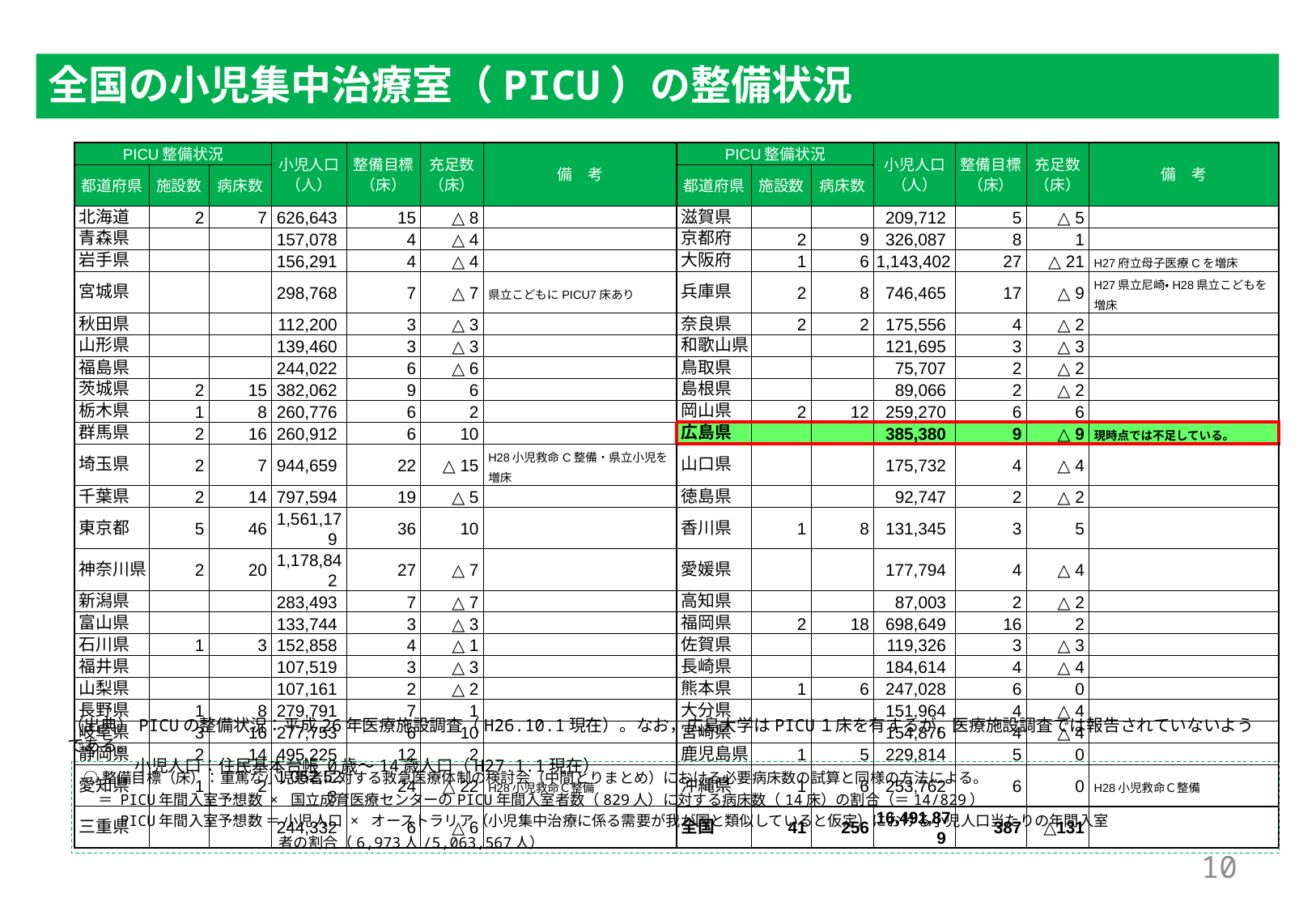

# 全国の小児集中治療室（PICU）の整備状況
| PICU整備状況 |  |  | 小児人口 （人） | 整備目標 （床） | 充足数 （床） | 備　考 | PICU整備状況 |  |  | 小児人口 （人） | 整備目標 （床） | 充足数 （床） | 備　考 |
| --- | --- | --- | --- | --- | --- | --- | --- | --- | --- | --- | --- | --- | --- |
| 都道府県 | 施設数 | 病床数 |  |  |  |  | 都道府県 | 施設数 | 病床数 |  |  |  |  |
| 北海道 | 2 | 7 | 626,643 | 15 | △ 8 |  | 滋賀県 |  |  | 209,712 | 5 | △ 5 |  |
| 青森県 |  |  | 157,078 | 4 | △ 4 |  | 京都府 | 2 | 9 | 326,087 | 8 | 1 |  |
| 岩手県 |  |  | 156,291 | 4 | △ 4 |  | 大阪府 | 1 | 6 | 1,143,402 | 27 | △ 21 | H27府立母子医療Cを増床 |
| 宮城県 |  |  | 298,768 | 7 | △ 7 | 県立こどもにPICU7床あり | 兵庫県 | 2 | 8 | 746,465 | 17 | △ 9 | H27県立尼崎・H28県立こどもを増床 |
| 秋田県 |  |  | 112,200 | 3 | △ 3 |  | 奈良県 | 2 | 2 | 175,556 | 4 | △ 2 |  |
| 山形県 |  |  | 139,460 | 3 | △ 3 |  | 和歌山県 |  |  | 121,695 | 3 | △ 3 |  |
| 福島県 |  |  | 244,022 | 6 | △ 6 |  | 鳥取県 |  |  | 75,707 | 2 | △ 2 |  |
| 茨城県 | 2 | 15 | 382,062 | 9 | 6 |  | 島根県 |  |  | 89,066 | 2 | △ 2 |  |
| 栃木県 | 1 | 8 | 260,776 | 6 | 2 |  | 岡山県 | 2 | 12 | 259,270 | 6 | 6 |  |
| 群馬県 | 2 | 16 | 260,912 | 6 | 10 |  | 広島県 |  |  | 385,380 | 9 | △ 9 | 現時点では不足している。 |
| 埼玉県 | 2 | 7 | 944,659 | 22 | △ 15 | H28小児救命C整備・県立小児を増床 | 山口県 |  |  | 175,732 | 4 | △ 4 |  |
| 千葉県 | 2 | 14 | 797,594 | 19 | △ 5 |  | 徳島県 |  |  | 92,747 | 2 | △ 2 |  |
| 東京都 | 5 | 46 | 1,561,179 | 36 | 10 |  | 香川県 | 1 | 8 | 131,345 | 3 | 5 |  |
| 神奈川県 | 2 | 20 | 1,178,842 | 27 | △ 7 |  | 愛媛県 |  |  | 177,794 | 4 | △ 4 |  |
| 新潟県 |  |  | 283,493 | 7 | △ 7 |  | 高知県 |  |  | 87,003 | 2 | △ 2 |  |
| 富山県 |  |  | 133,744 | 3 | △ 3 |  | 福岡県 | 2 | 18 | 698,649 | 16 | 2 |  |
| 石川県 | 1 | 3 | 152,858 | 4 | △ 1 |  | 佐賀県 |  |  | 119,326 | 3 | △ 3 |  |
| 福井県 |  |  | 107,519 | 3 | △ 3 |  | 長崎県 |  |  | 184,614 | 4 | △ 4 |  |
| 山梨県 |  |  | 107,161 | 2 | △ 2 |  | 熊本県 | 1 | 6 | 247,028 | 6 | 0 |  |
| 長野県 | 1 | 8 | 279,791 | 7 | 1 |  | 大分県 |  |  | 151,964 | 4 | △ 4 |  |
| 岐阜県 | 3 | 16 | 277,753 | 6 | 10 |  | 宮崎県 |  |  | 154,876 | 4 | △ 4 |  |
| 静岡県 | 2 | 14 | 495,225 | 12 | 2 |  | 鹿児島県 | 1 | 5 | 229,814 | 5 | 0 |  |
| 愛知県 | 1 | 2 | 1,052,523 | 24 | △ 22 | H28小児救命Ｃ整備 | 沖縄県 | 1 | 6 | 253,762 | 6 | 0 | H28小児救命Ｃ整備 |
| 三重県 |  |  | 244,332 | 6 | △ 6 |  | 全国 | 41 | 256 | 16,491,879 | 387 | △131 |  |
（出典）PICUの整備状況：平成26年医療施設調査（H26.10.1現在）。なお，広島大学はPICU１床を有するが，医療施設調査では報告されていないようである。
　　　　小児人口：住民基本台帳 0歳～14歳人口（H27.1.1現在）
○整備目標（床）：重篤な小児患者に対する救急医療体制の検討会（中間とりまとめ）における必要病床数の試算と同様の方法による。
　＝ PICU年間入室予想数 × 国立成育医療センターのPICU年間入室者数（829人）に対する病床数（14床）の割合（＝14/829）
　　 PICU年間入室予想数 ＝ 小児人口 × オーストラリア（小児集中治療に係る需要が我が国と類似していると仮定）における小児人口当たりの年間入室
　　　　　　　　　　　　　 者の割合（6,973人/5,063,567人）
10